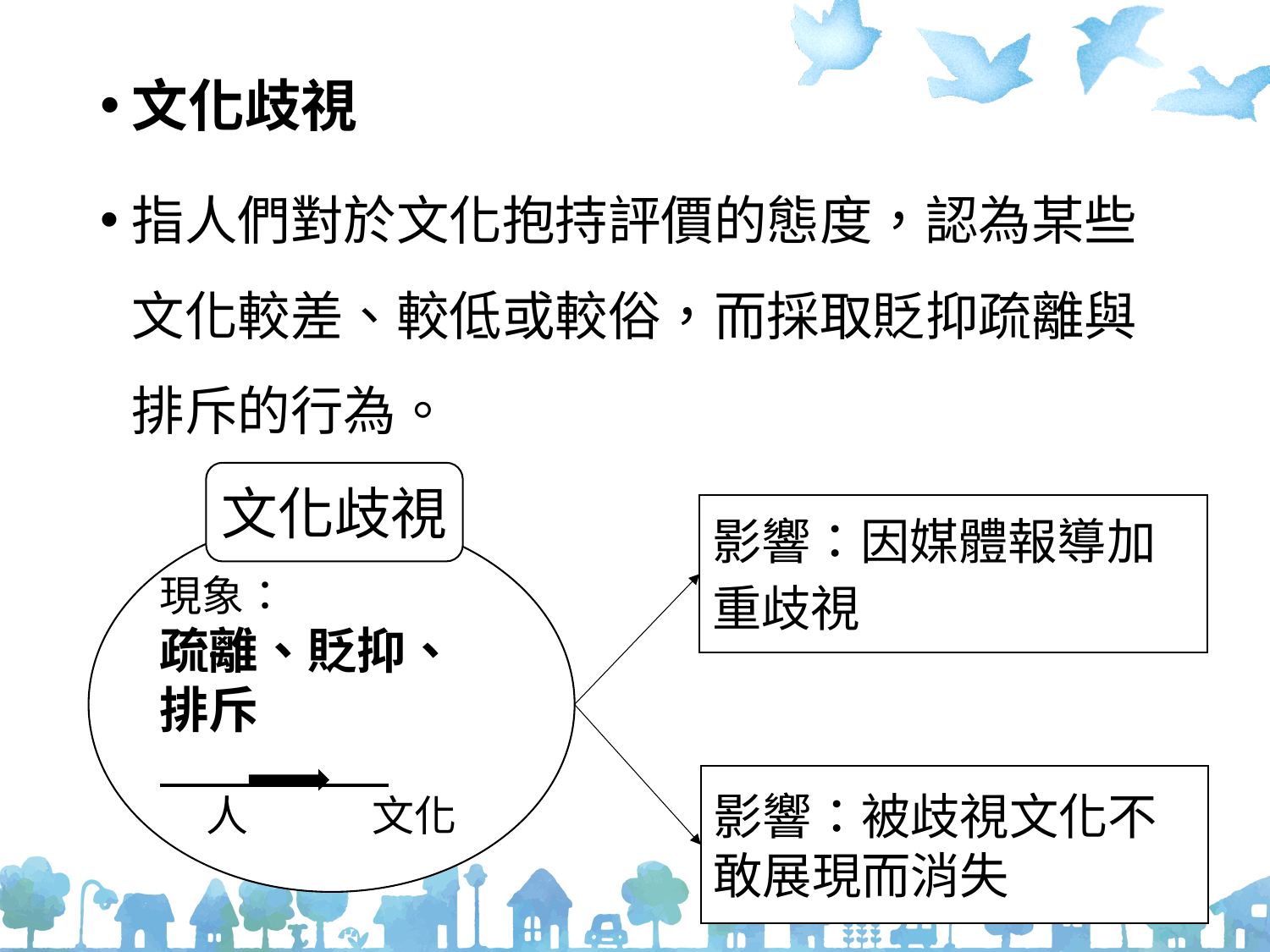

文化歧視
指人們對於文化抱持評價的態度，認為某些文化較差、較低或較俗，而採取貶抑疏離與排斥的行為。

文化歧視
現象：
疏離、貶抑、排斥
人             文化

影響：因媒體報導加重歧視
影響：被歧視文化不敢展現而消失